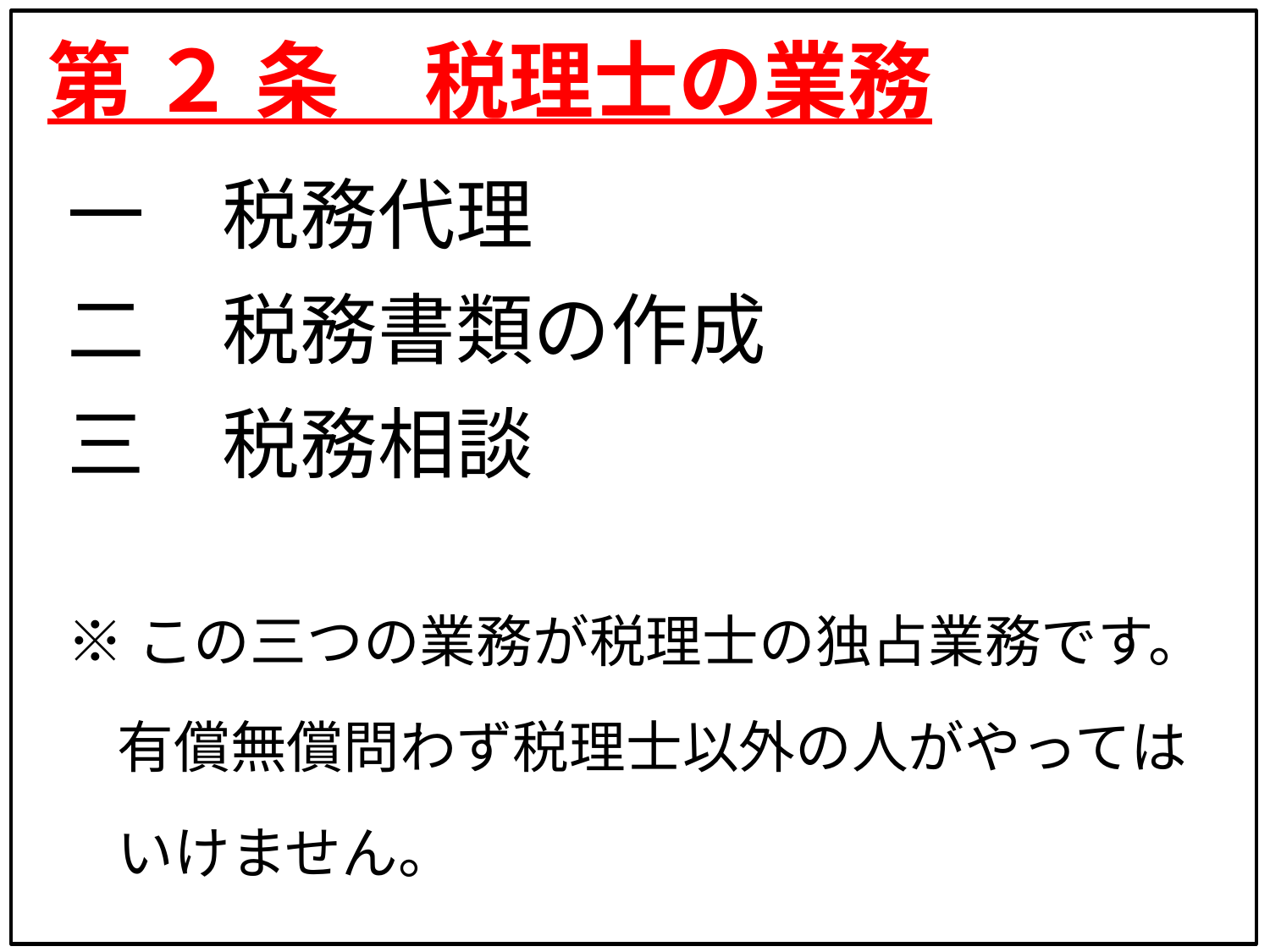

第 ２ 条　税理士の業務
一　税務代理
二　税務書類の作成
三　税務相談

※この三つの業務が税理士の独占業務です。
有償無償問わず税理士以外の人がやってはいけません。